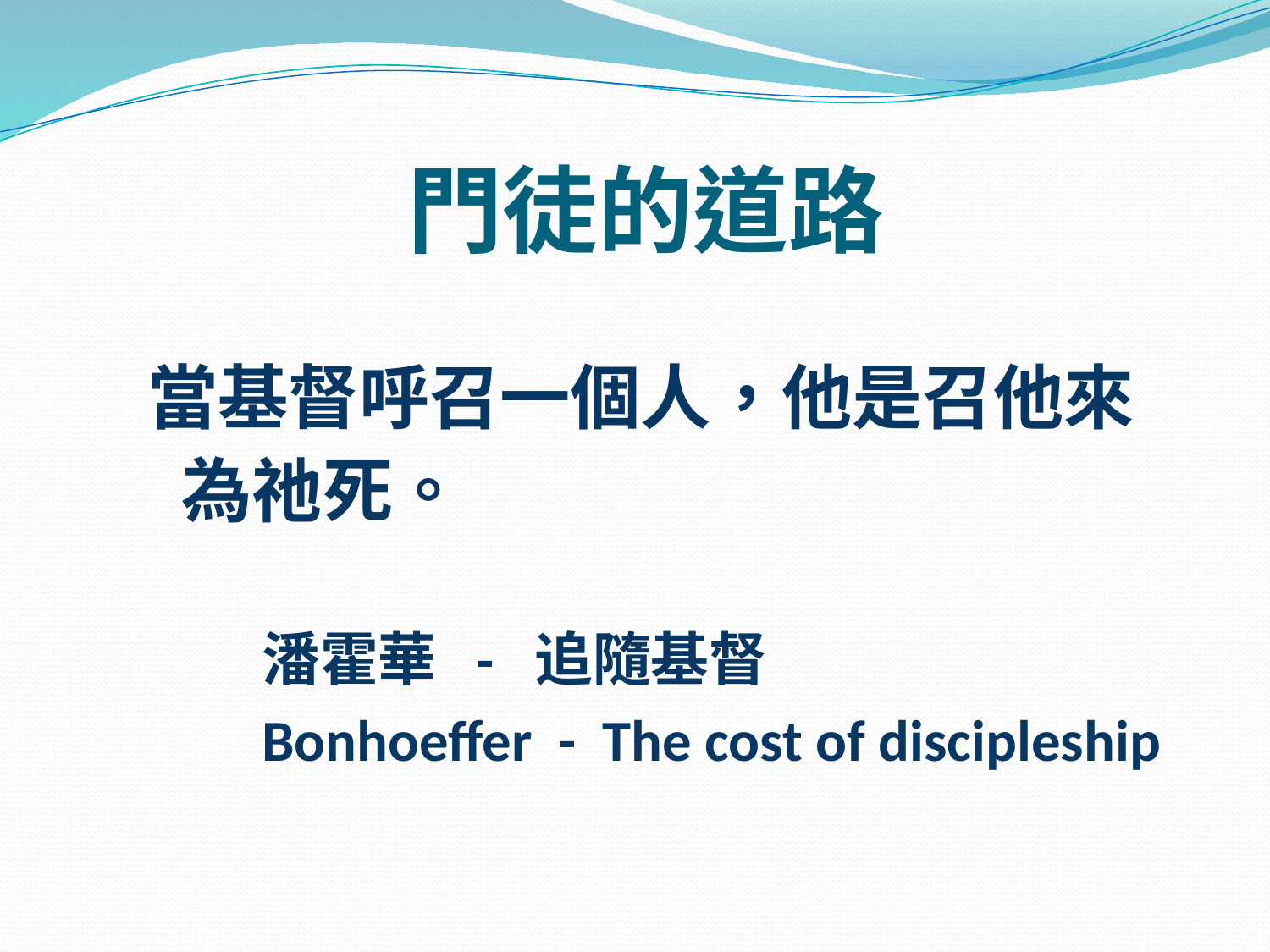

# 門徒的道路
當基督呼召一個人，他是召他來為祂死。

潘霍華  -  追隨基督
Bonhoeffer  -  The cost of discipleship